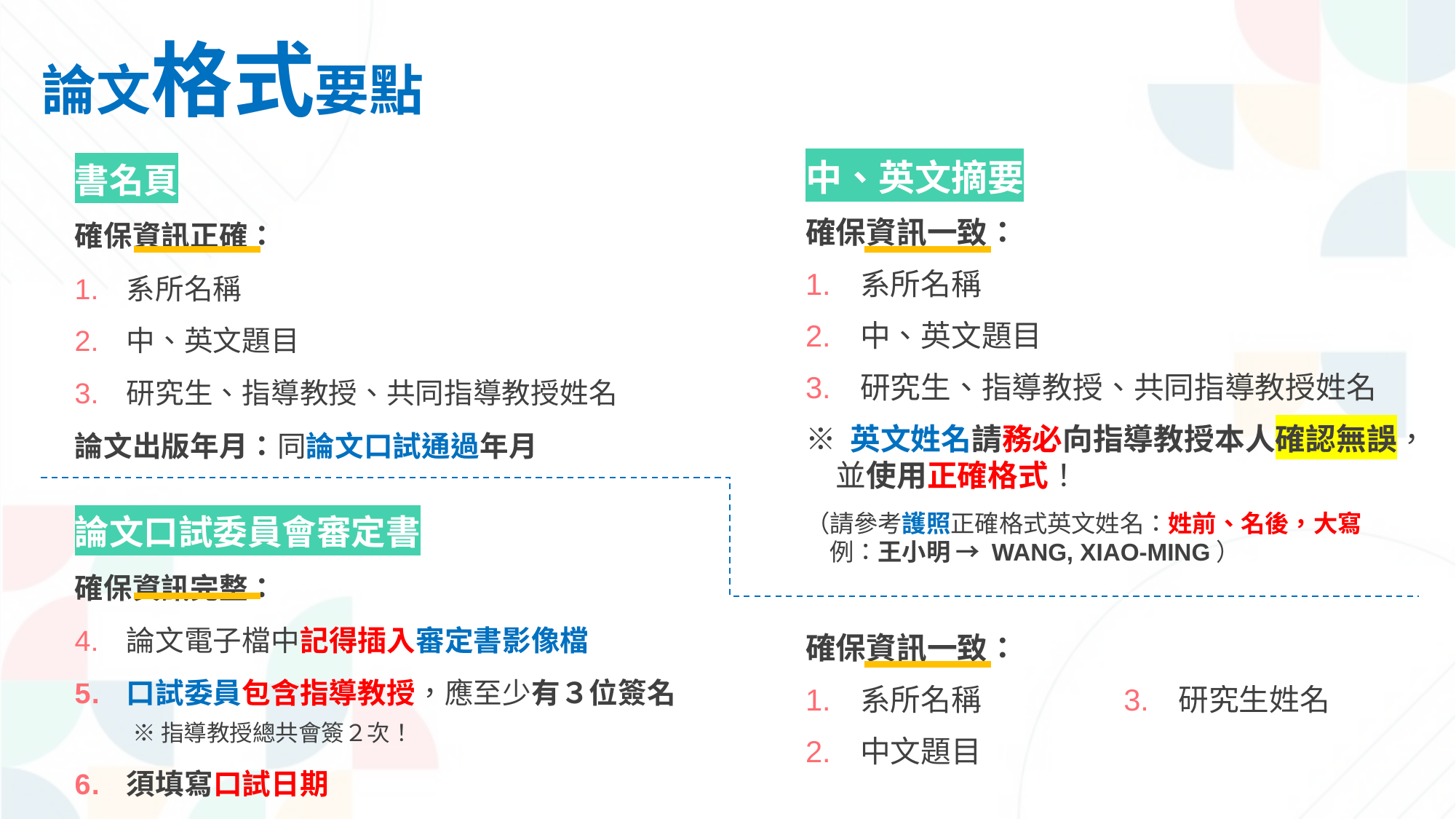

論文格式要點
書名頁
確保資訊正確：
系所名稱
中、英文題目
研究生、指導教授、共同指導教授姓名
論文出版年月：同論文口試通過年月

論文口試委員會審定書
確保資訊完整：
論文電子檔中記得插入審定書影像檔
口試委員包含指導教授，應至少有３位簽名
 ※ 指導教授總共會簽２次！
須填寫口試日期
中、英文摘要
確保資訊一致：
系所名稱
中、英文題目
研究生、指導教授、共同指導教授姓名
※ 英文姓名請務必向指導教授本人確認無誤，
　並使用正確格式！
（請參考護照正確格式英文姓名：姓前、名後，大寫
　例：王小明 → WANG, XIAO-MING）
2
確保資訊一致：
系所名稱
中文題目

研究生姓名